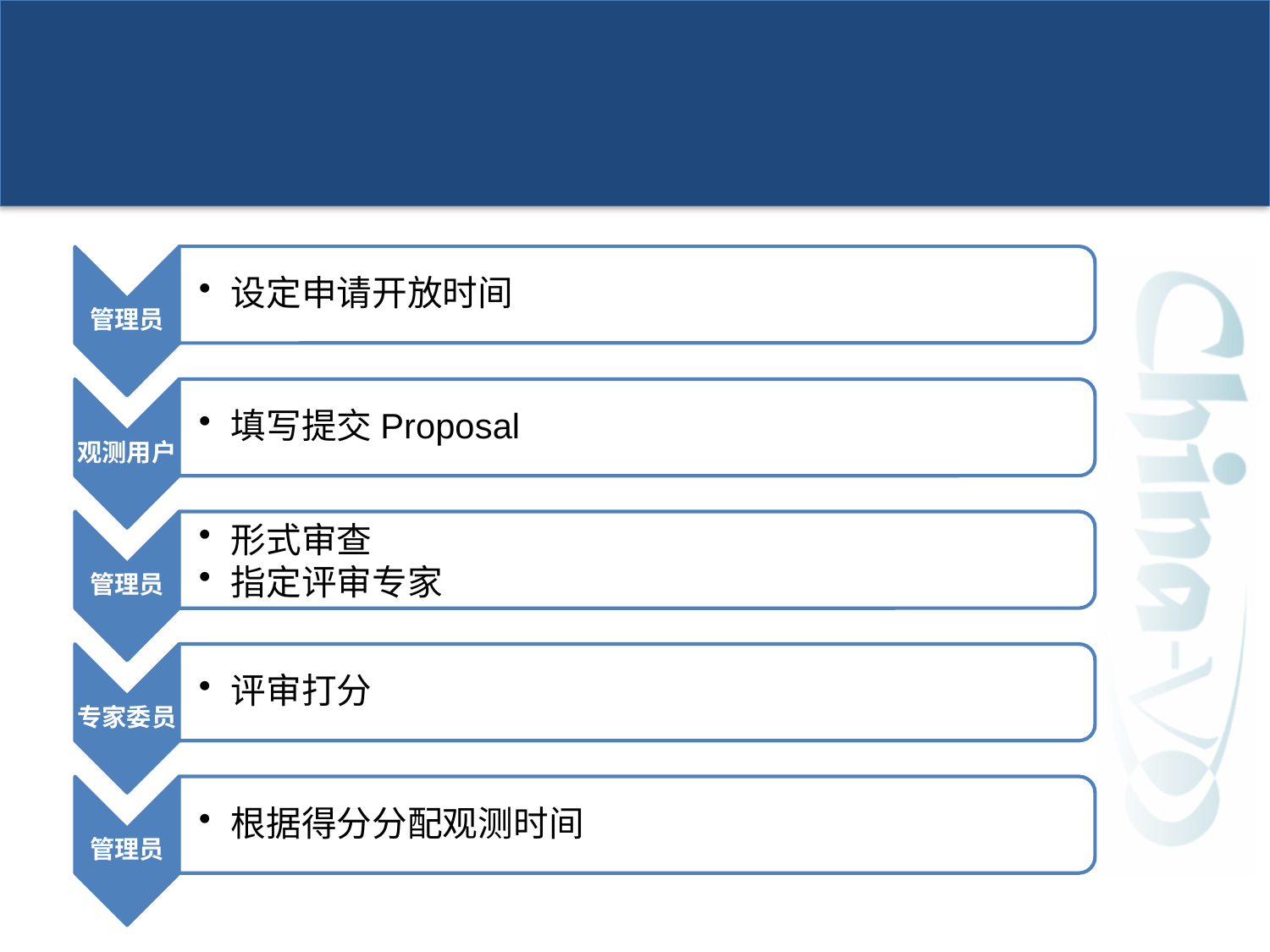

#
管理员
设定申请开放时间
观测用户
填写提交Proposal
管理员
形式审查
指定评审专家
专家委员
评审打分
管理员
根据得分分配观测时间